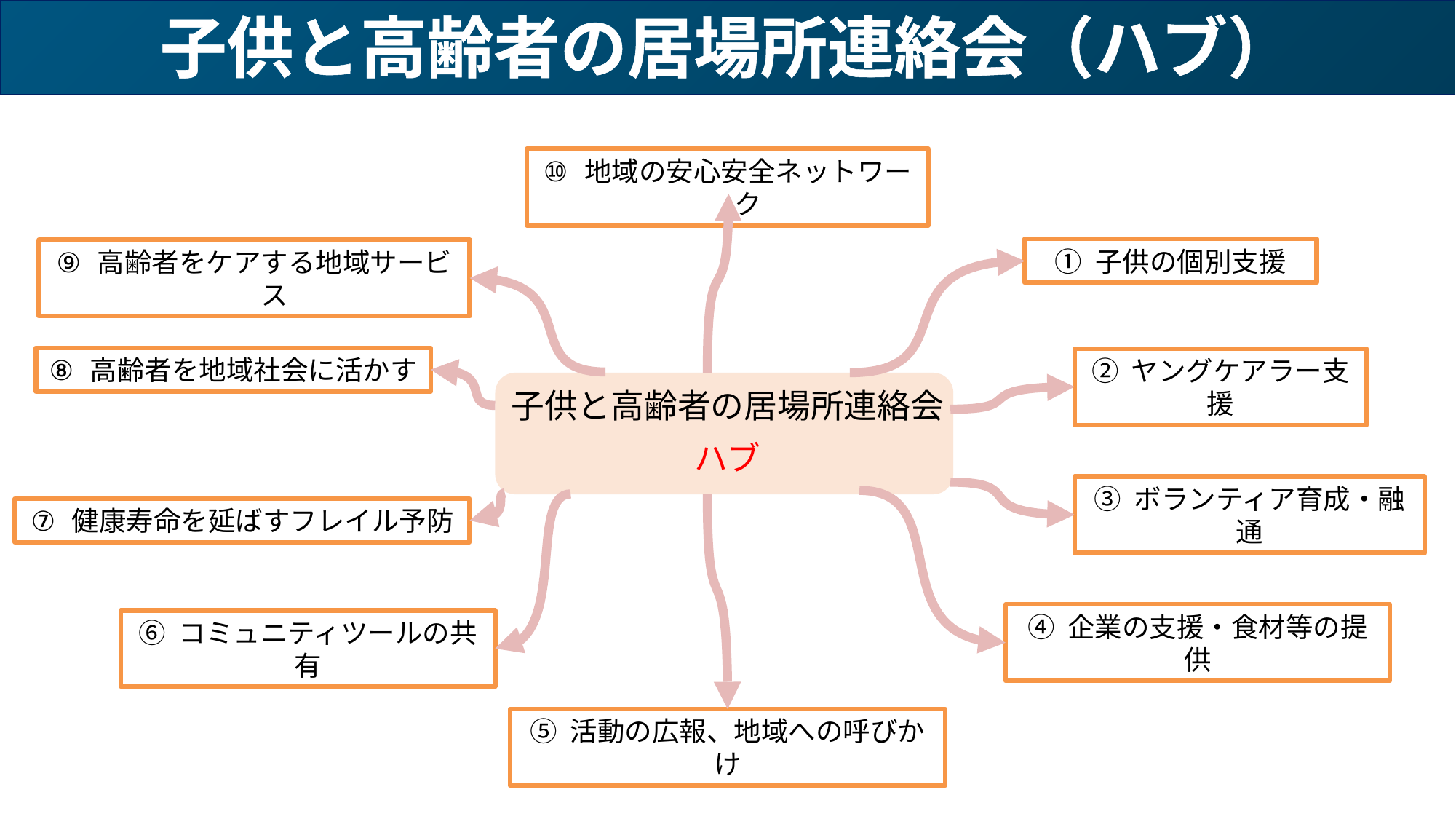

子供と高齢者の居場所連絡会（ハブ）
地域の安心安全ネットワーク
① 子供の個別支援
高齢者をケアする地域サービス
高齢者を地域社会に活かす
② ヤングケアラー支援

子供と高齢者の居場所連絡会
ハブ
③ ボランティア育成・融通
健康寿命を延ばすフレイル予防
④ 企業の支援・食材等の提供
⑥ コミュニティツールの共有
⑤ 活動の広報、地域への呼びかけ